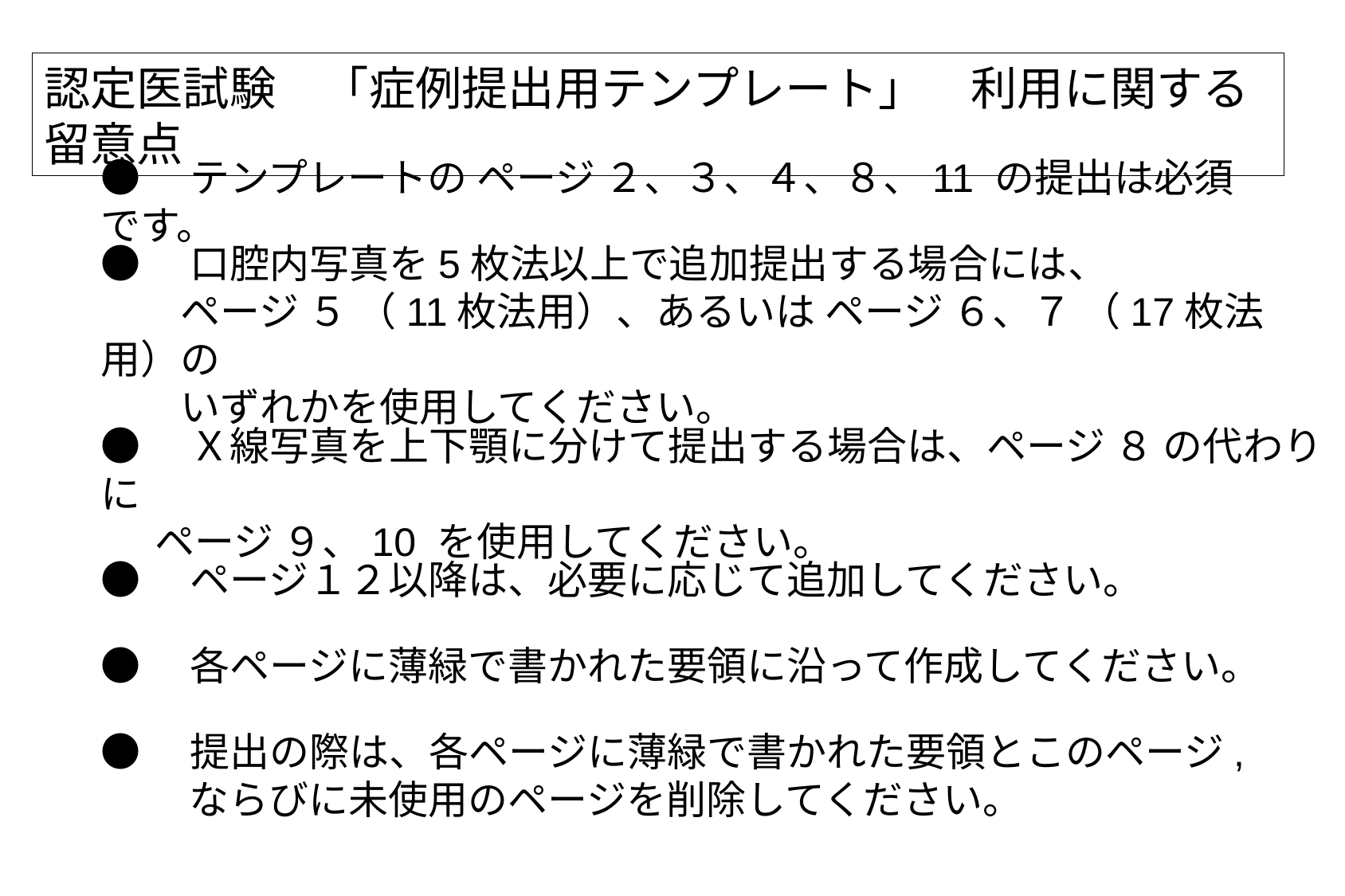

認定医試験　「症例提出用テンプレート」　利用に関する留意点
●　テンプレートの ページ ２、３、４、８、11 の提出は必須です。
●　口腔内写真を5枚法以上で追加提出する場合には、
　　ページ ５ （11枚法用）、あるいは ページ ６、７ （17枚法用）の
　　いずれかを使用してください。
●　Ｘ線写真を上下顎に分けて提出する場合は、ページ ８ の代わりに
     ページ ９、10 を使用してください。
●　ページ１２以降は、必要に応じて追加してください。
●　各ページに薄緑で書かれた要領に沿って作成してください。
●　提出の際は、各ページに薄緑で書かれた要領とこのページ,
　　 ならびに未使用のページを削除してください。